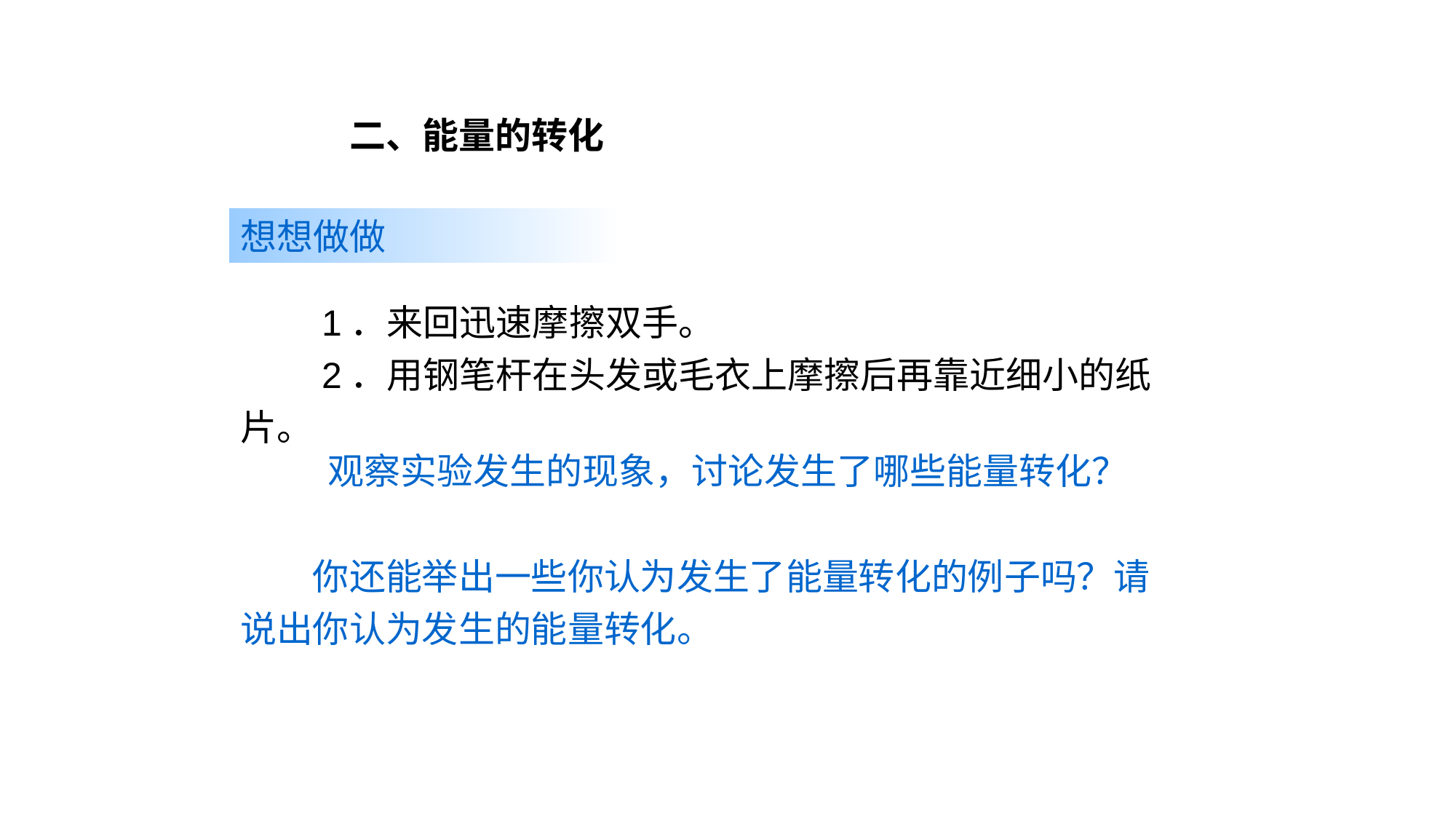

二、能量的转化
想想做做
　　1．来回迅速摩擦双手。
　　2．用钢笔杆在头发或毛衣上摩擦后再靠近细小的纸片。
　　观察实验发生的现象，讨论发生了哪些能量转化？
　　你还能举出一些你认为发生了能量转化的例子吗？请说出你认为发生的能量转化。